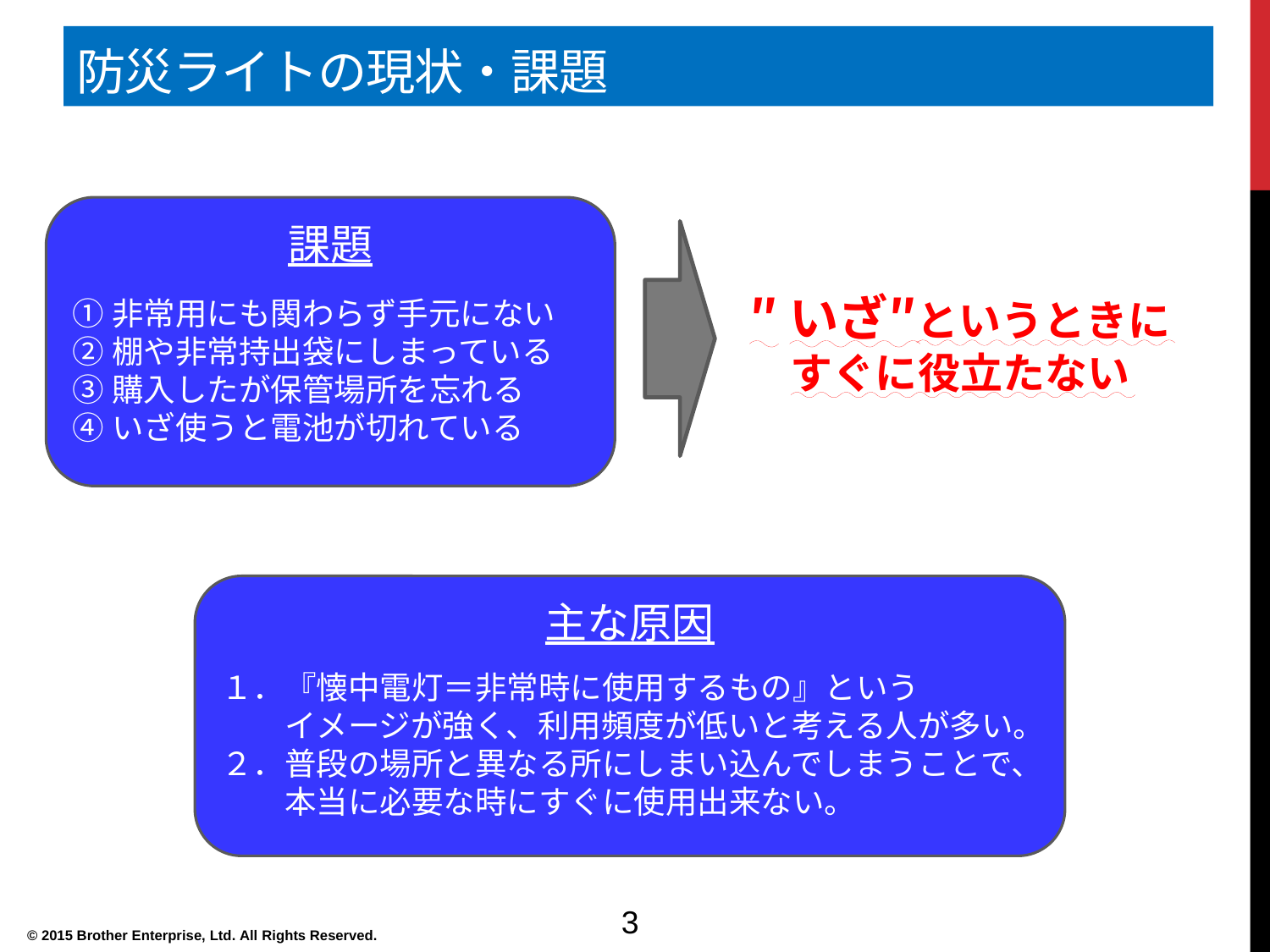

# 防災ライトの現状・課題
課題

①非常用にも関わらず手元にない
②棚や非常持出袋にしまっている
③購入したが保管場所を忘れる
④いざ使うと電池が切れている
″いざ″というときに
すぐに役立たない

主な原因

１．『懐中電灯＝非常時に使用するもの』という
　　イメージが強く、利用頻度が低いと考える人が多い。
２．普段の場所と異なる所にしまい込んでしまうことで、
　　本当に必要な時にすぐに使用出来ない。

3